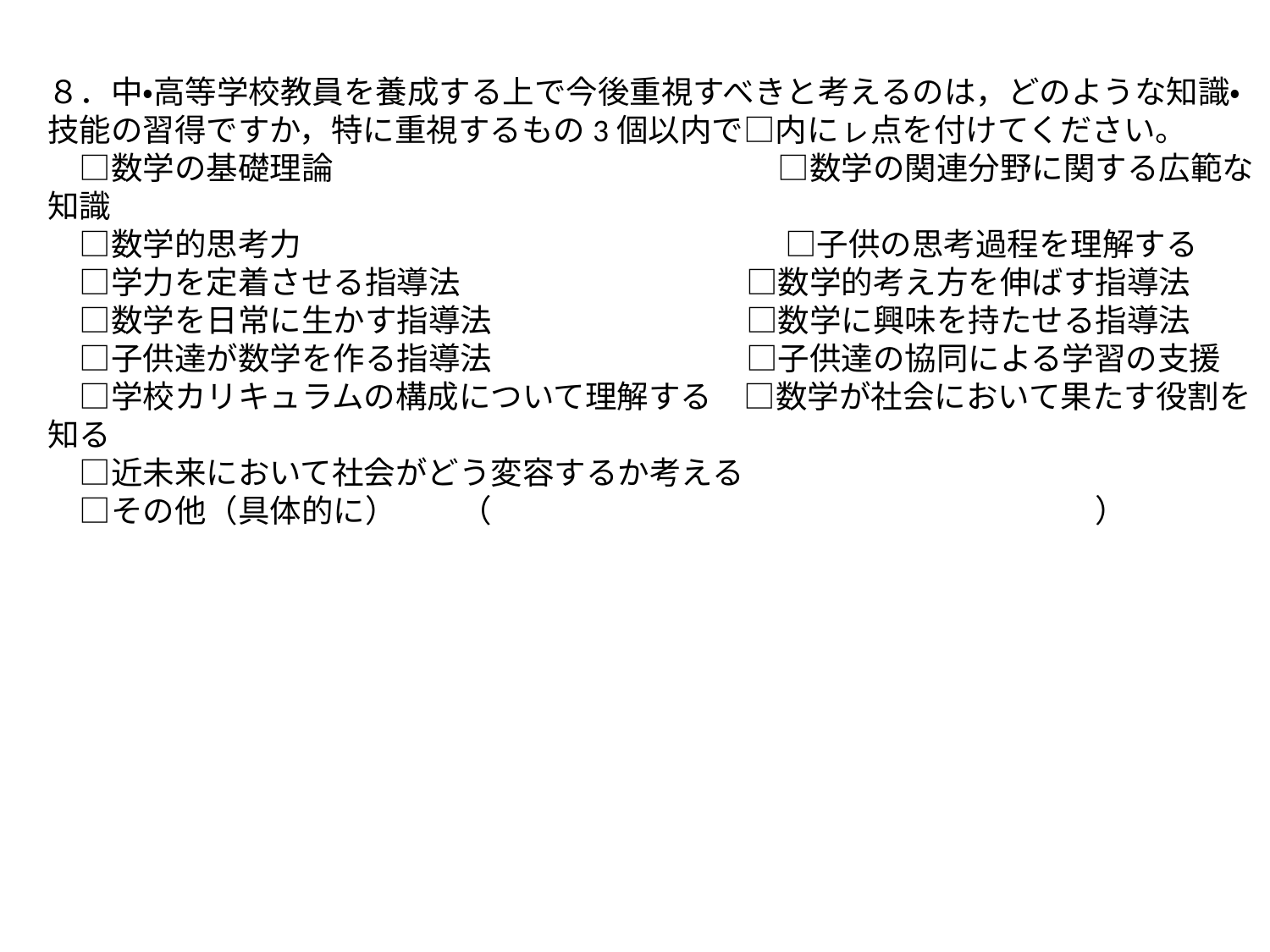

８．中・高等学校教員を養成する上で今後重視すべきと考えるのは，どのような知識・技能の習得ですか，特に重視するもの3個以内で□内にㇾ点を付けてください。
　□数学の基礎理論　　　　　　　　　　　　　　□数学の関連分野に関する広範な知識
　□数学的思考力　　　　　　　　　　　　　 　　□子供の思考過程を理解する
　□学力を定着させる指導法　　　　　　　　　□数学的考え方を伸ばす指導法
　□数学を日常に生かす指導法　　　　　　　　□数学に興味を持たせる指導法
　□子供達が数学を作る指導法　　　　　　　　□子供達の協同による学習の支援
　□学校カリキュラムの構成について理解する　□数学が社会において果たす役割を知る
　□近未来において社会がどう変容するか考える
　□その他（具体的に）　　（　　　　　　　　　　　　　　　　　　　）